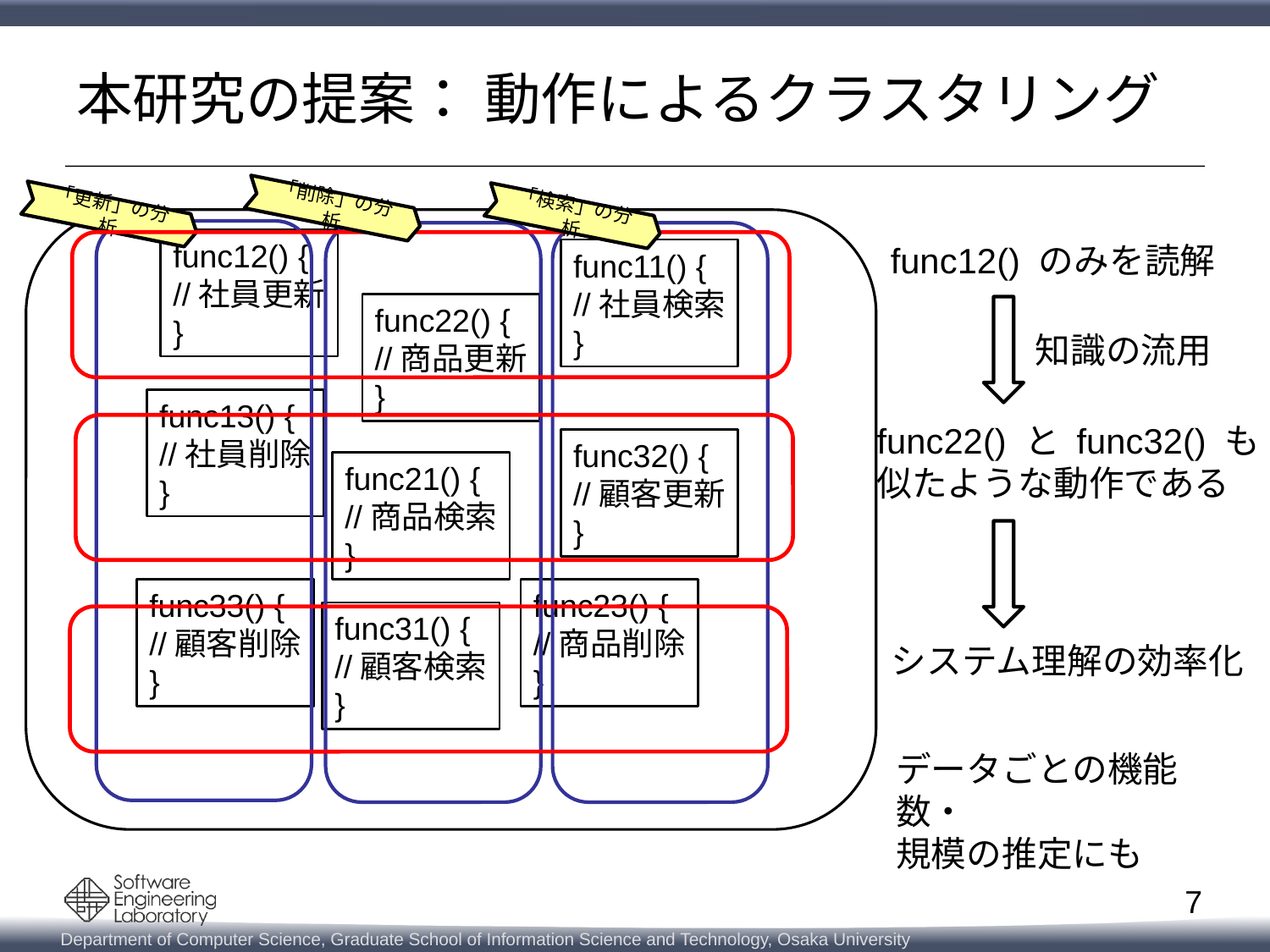

# 本研究の提案： 動作によるクラスタリング
「削除」の分析
「更新」の分析
「検索」の分析

func12() {
//社員更新
}

func12() のみを読解

知識の流用
func22() と func32() も
似たような動作である

システム理解の効率化
func11() {
//社員検索
}
func22() {
//商品更新
}
func13() {
//社員削除
}

func32() {
//顧客更新
}
func21() {
//商品検索
}
func33() {
//顧客削除
}
func23() {
//商品削除
}
func31() {
//顧客検索
}

データごとの機能数・
規模の推定にも
7